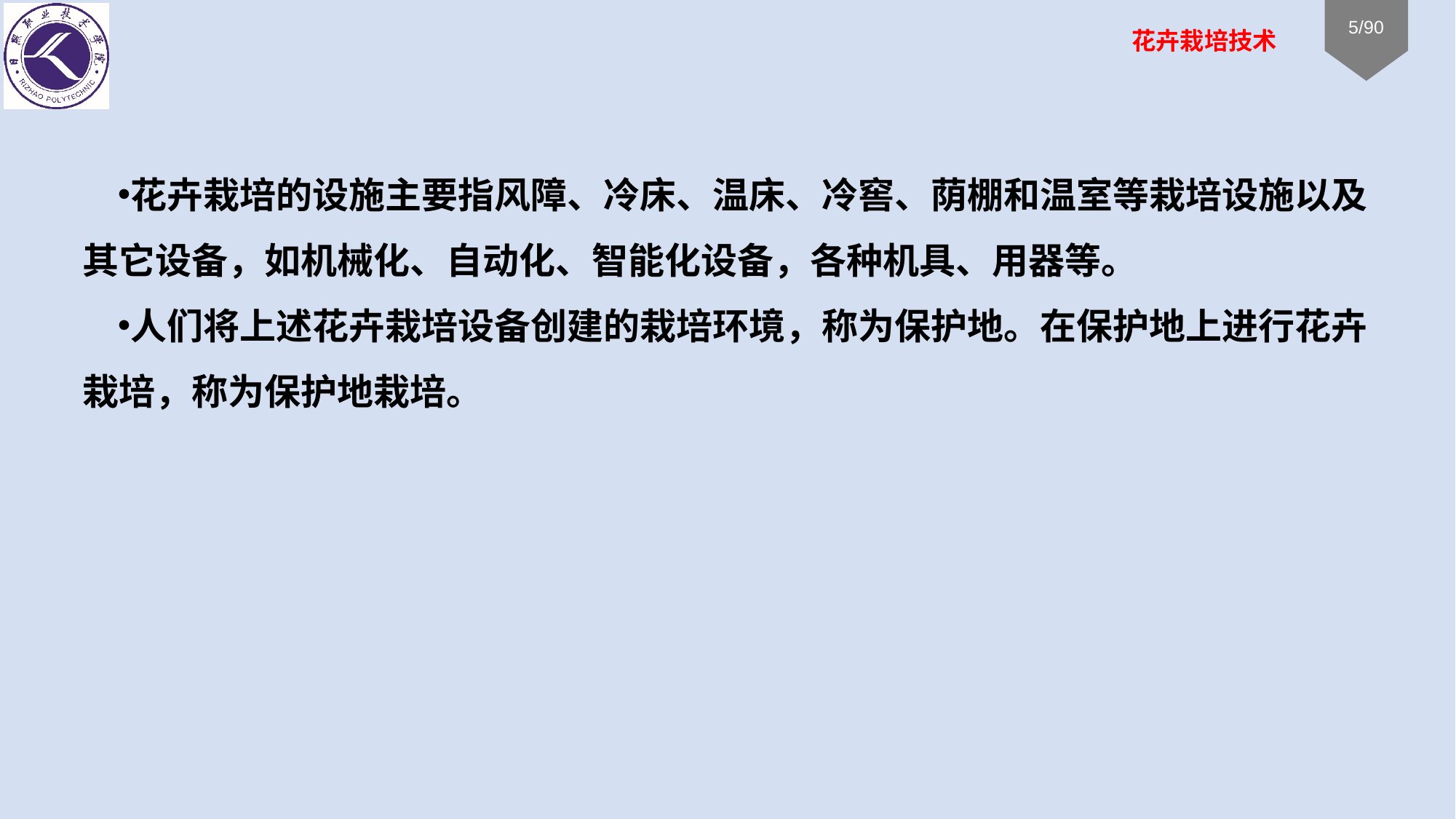

花卉栽培的设施主要指风障、冷床、温床、冷窖、荫棚和温室等栽培设施以及其它设备，如机械化、自动化、智能化设备，各种机具、用器等。
人们将上述花卉栽培设备创建的栽培环境，称为保护地。在保护地上进行花卉栽培，称为保护地栽培。